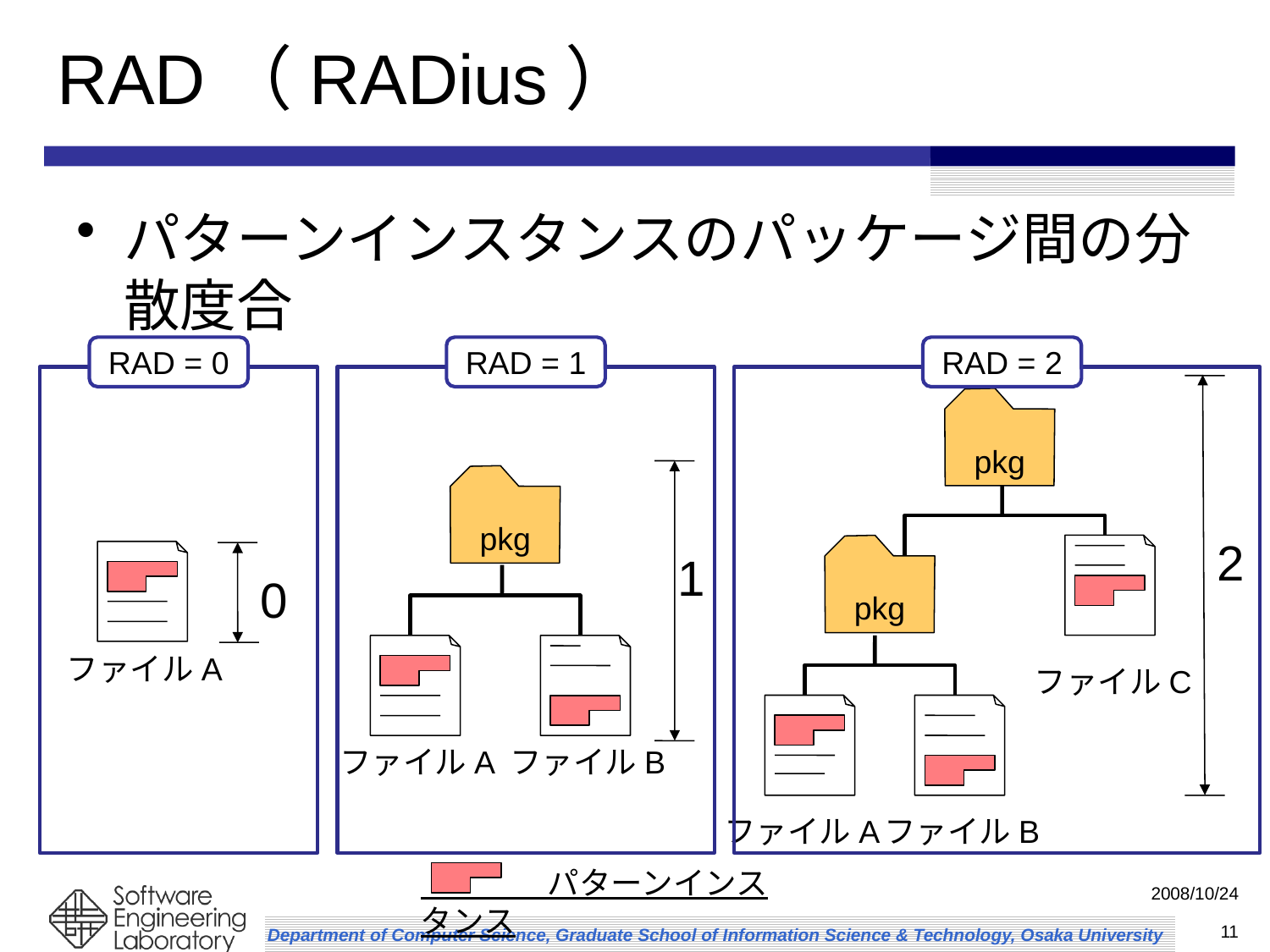

RAD（RADius）
パターンインスタンスのパッケージ間の分散度合
RAD = 0
RAD = 1
RAD = 2

pkg

pkg

2
pkg

1

0

ファイルA

ファイルC

ファイルA
ファイルB

ファイルA
ファイルB
　　　　パターンインスタンス

平成20年度 情報処理学会 関西支部 支部大会
2008/10/24
11